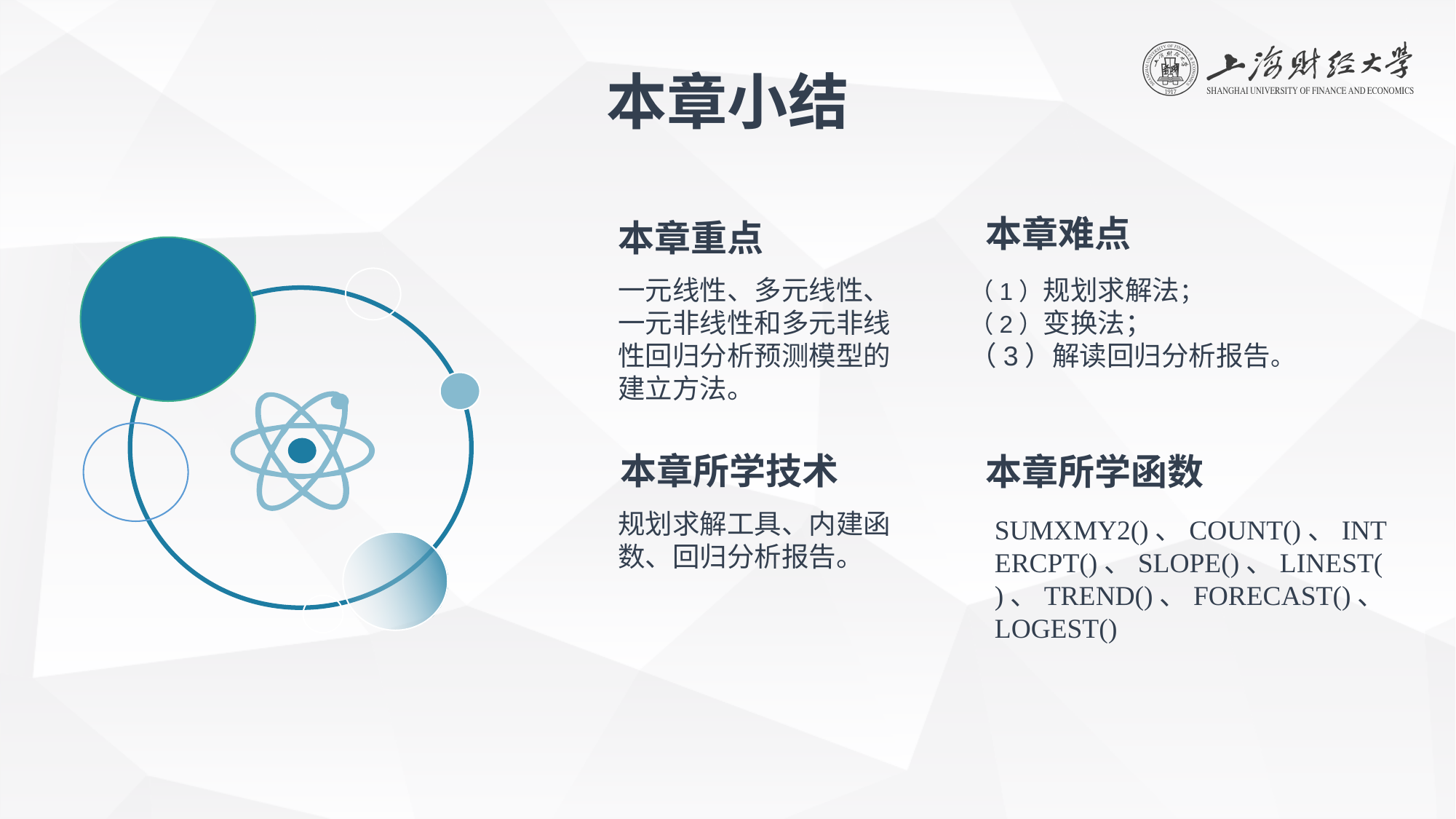

本章小结
本章难点
本章重点

一元线性、多元线性、一元非线性和多元非线性回归分析预测模型的建立方法。
（1）规划求解法；
（2）变换法；
（3）解读回归分析报告。
本章所学技术
本章所学函数
规划求解工具、内建函数、回归分析报告。
SUMXMY2()、COUNT()、INTERCPT()、SLOPE()、LINEST()、TREND()、FORECAST()、LOGEST()